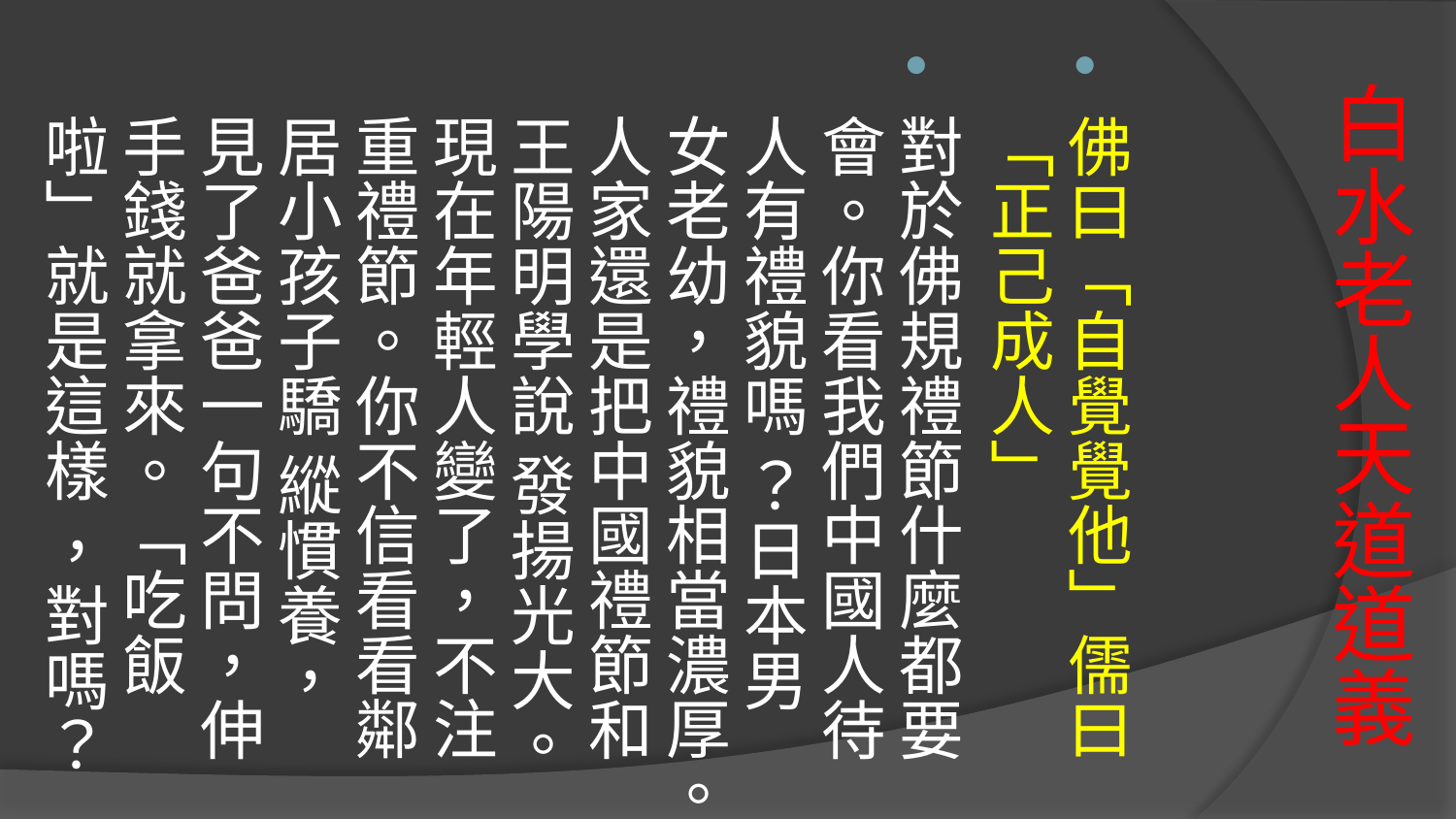

佛曰「自覺覺他」儒曰「正己成人」
對於佛規禮節什麼都要會。你看我們中國人待人有禮貌嗎 ？日本男女老幼，禮貌相當濃厚。人家還是把中國禮節和王陽明學說 發揚光大。現在年輕人變了，不注重禮節。你不信看看鄰居小孩子驕 縱慣養，見了爸爸一句不問，伸手錢就拿來。「吃飯啦」就是這樣 ，對嗎？
# 白水老人天道道義